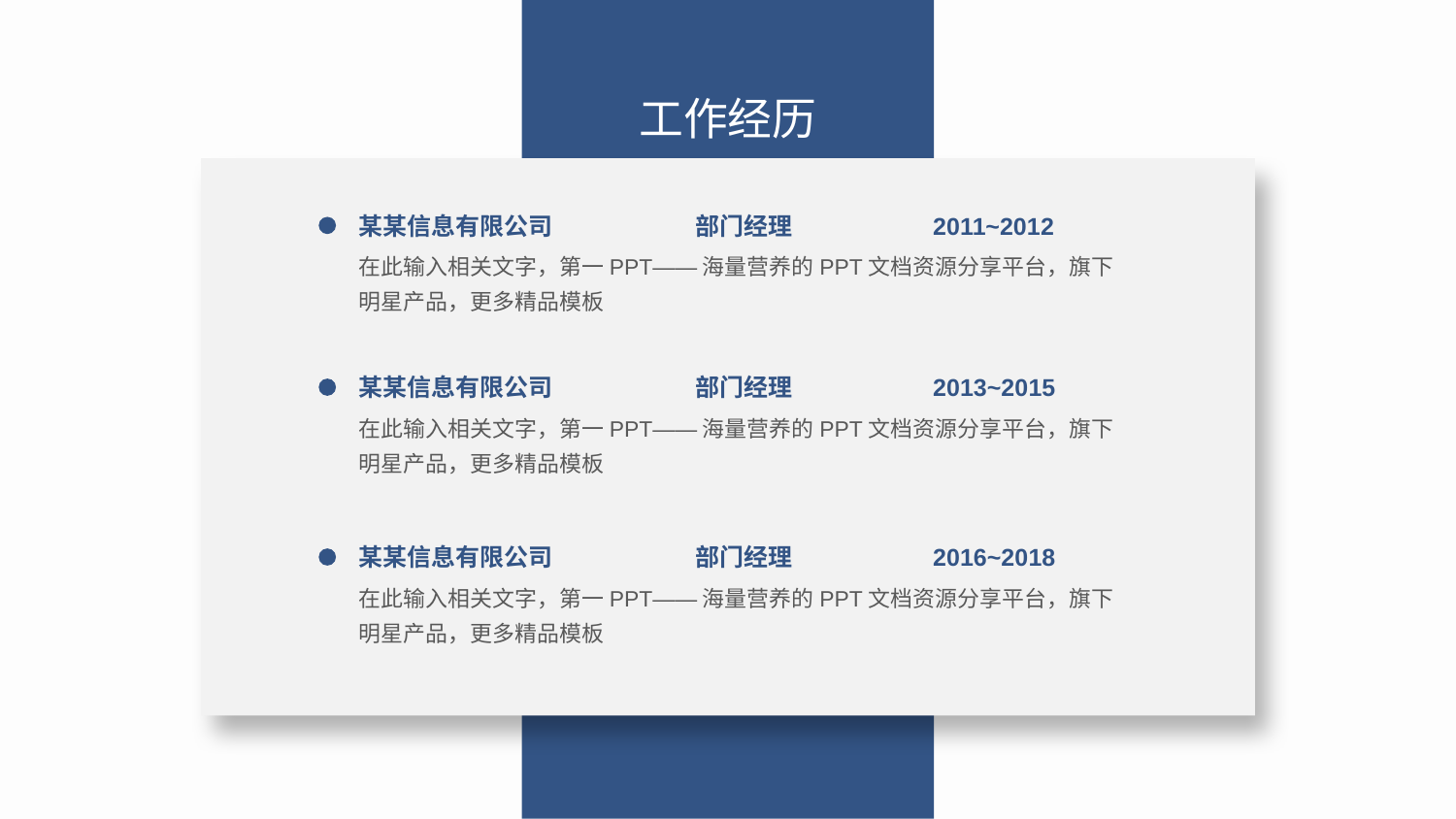

工作经历

某某信息有限公司
部门经理
2011~2012

在此输入相关文字，第一PPT——海量营养的PPT文档资源分享平台，旗下明星产品，更多精品模板
某某信息有限公司
部门经理
2013~2015

在此输入相关文字，第一PPT——海量营养的PPT文档资源分享平台，旗下明星产品，更多精品模板
某某信息有限公司
部门经理
2016~2018

在此输入相关文字，第一PPT——海量营养的PPT文档资源分享平台，旗下明星产品，更多精品模板